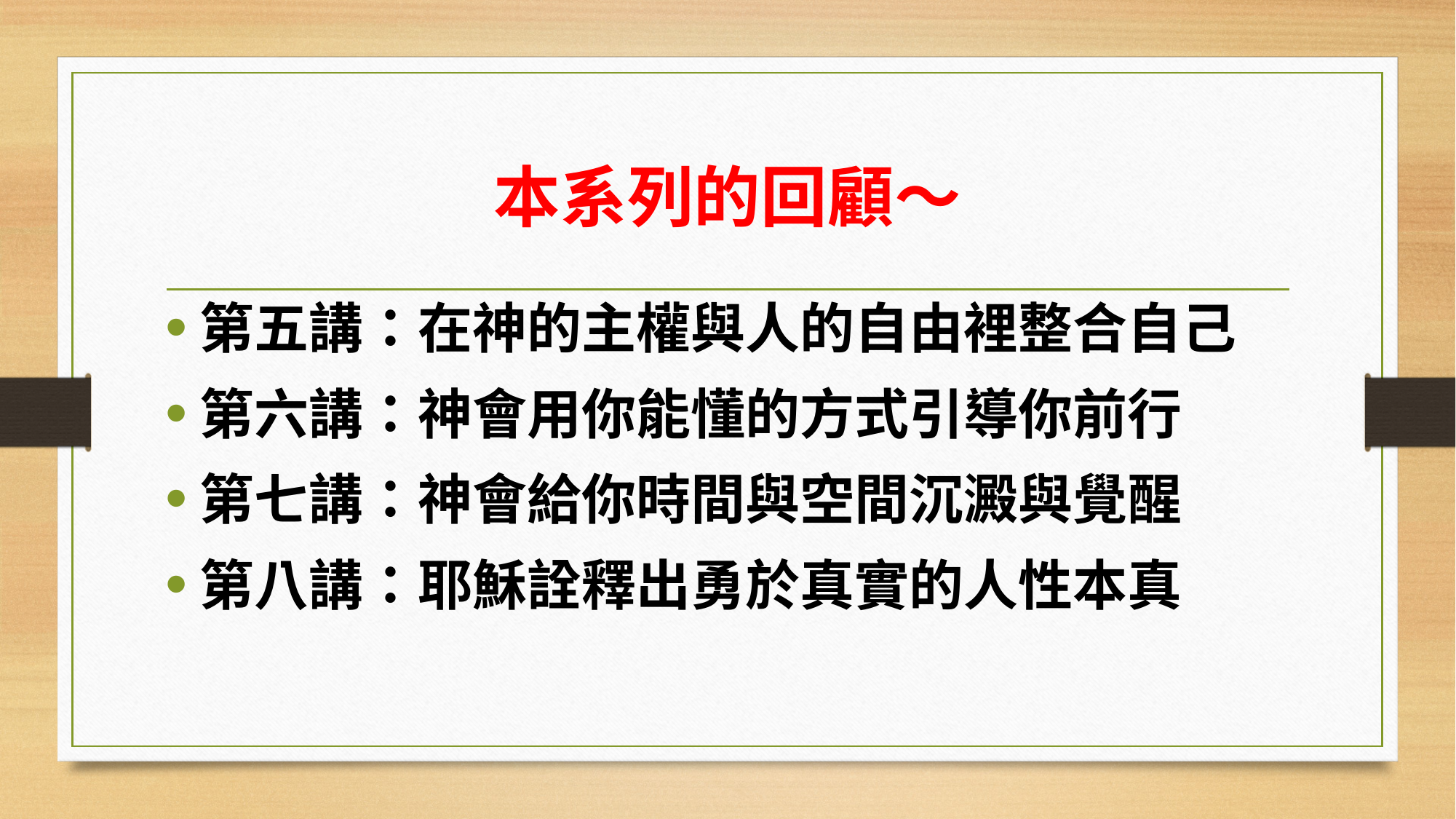

# 本系列的回顧～
第五講：在神的主權與人的自由裡整合自己
第六講：神會用你能懂的方式引導你前行
第七講：神會給你時間與空間沉澱與覺醒
第八講：耶穌詮釋出勇於真實的人性本真